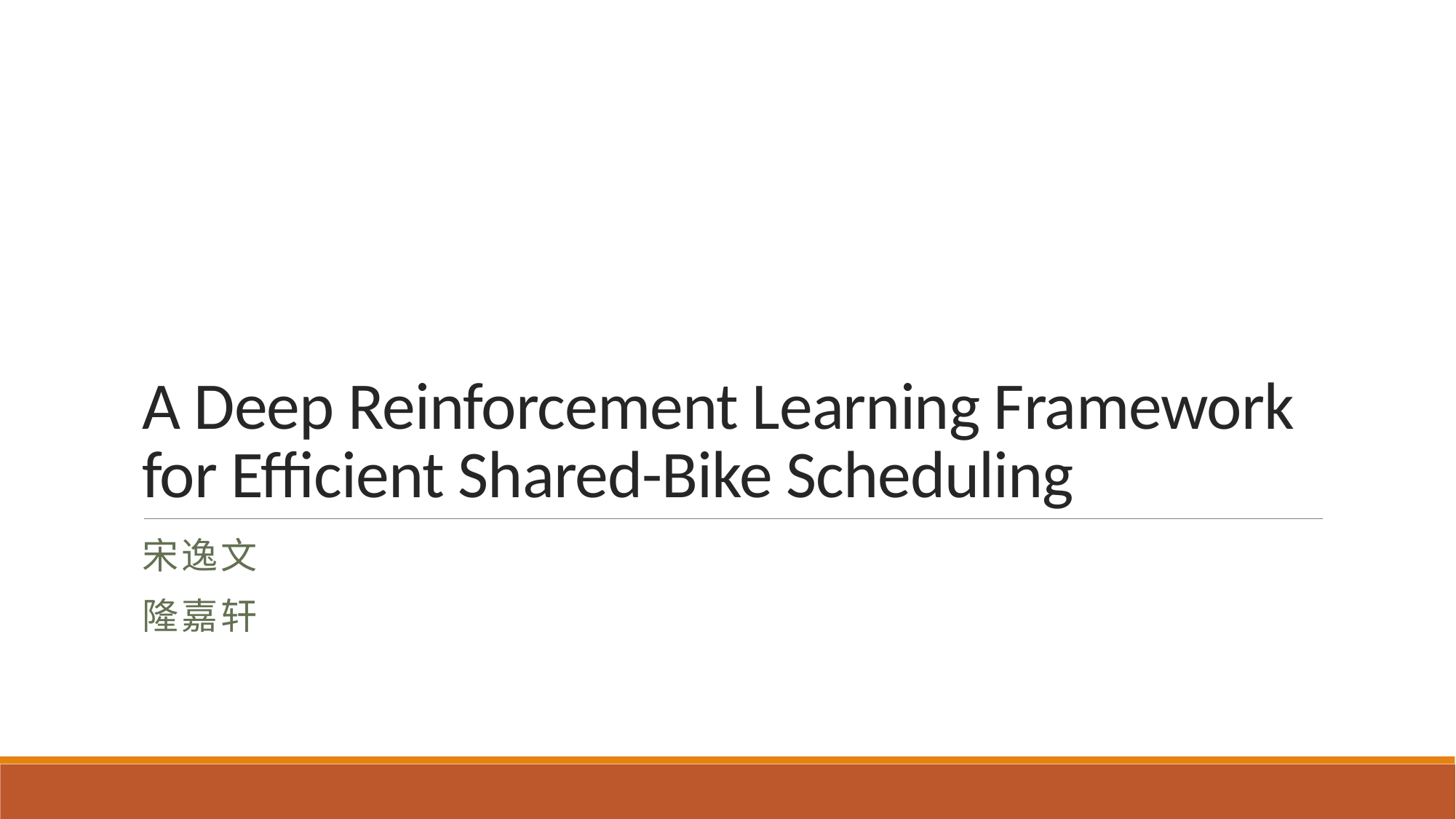

# A Deep Reinforcement Learning Framework for Efficient Shared-Bike Scheduling
宋逸文
隆嘉轩